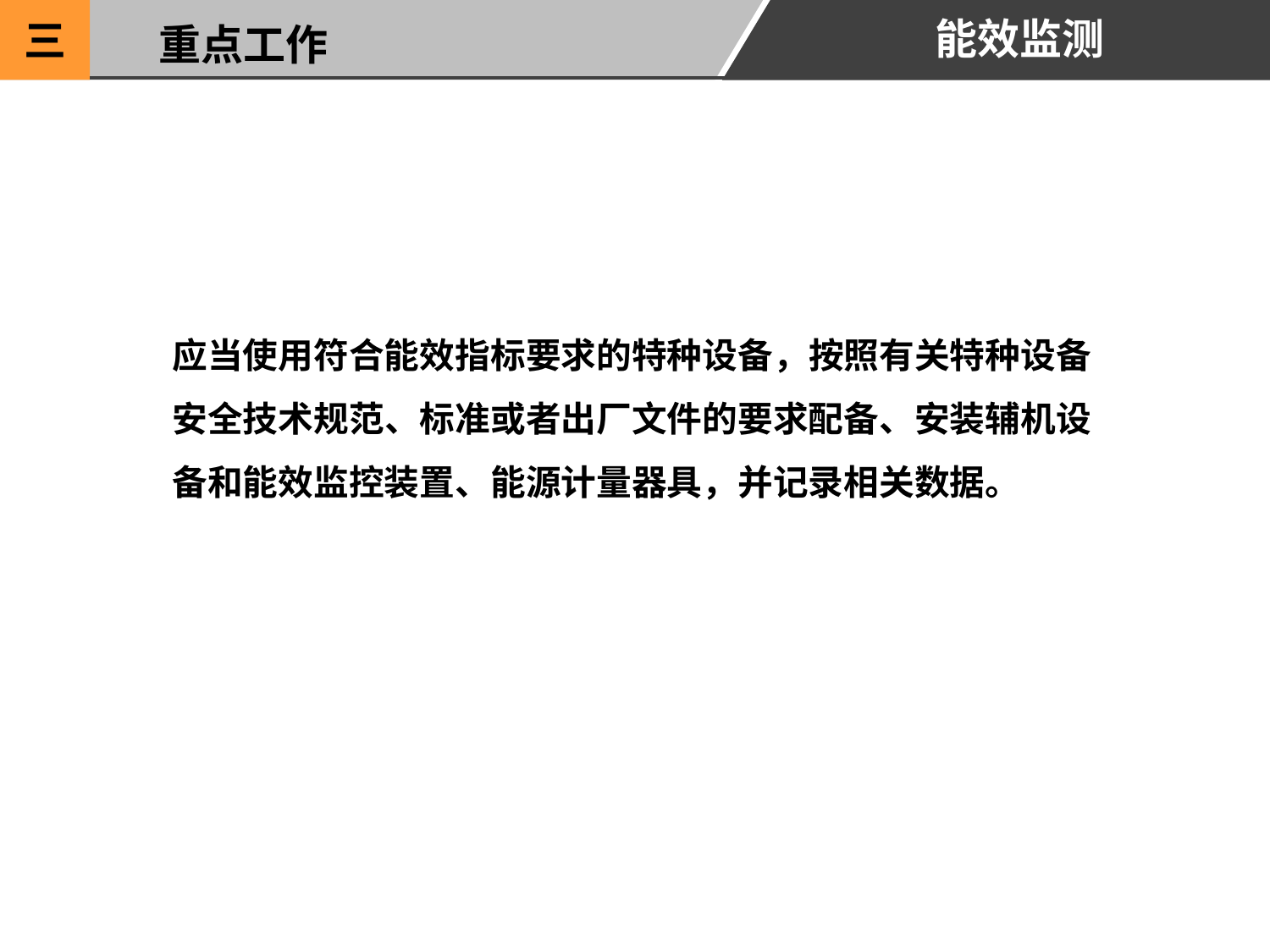

能效监测
三
重点工作
应当使用符合能效指标要求的特种设备，按照有关特种设备安全技术规范、标准或者出厂文件的要求配备、安装辅机设备和能效监控装置、能源计量器具，并记录相关数据。